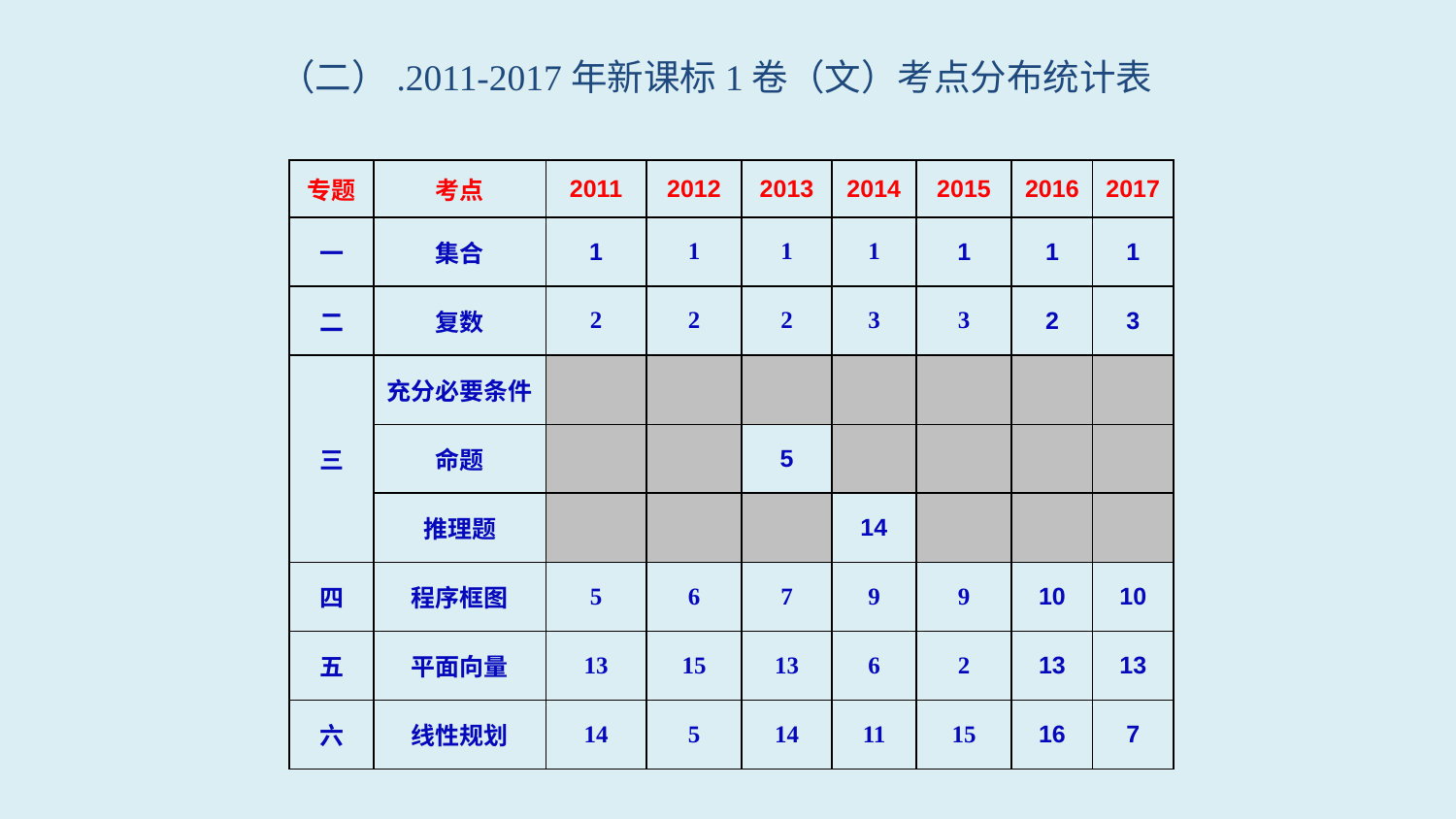

（二）.2011-2017年新课标1卷（文）考点分布统计表
| 专题 | 考点 | 2011 | 2012 | 2013 | 2014 | 2015 | 2016 | 2017 |
| --- | --- | --- | --- | --- | --- | --- | --- | --- |
| 一 | 集合 | 1 | 1 | 1 | 1 | 1 | 1 | 1 |
| 二 | 复数 | 2 | 2 | 2 | 3 | 3 | 2 | 3 |
| 三 | 充分必要条件 |  |  |  |  |  |  |  |
|  | 命题 |  |  | 5 |  |  |  |  |
|  | 推理题 |  |  |  | 14 |  |  |  |
| 四 | 程序框图 | 5 | 6 | 7 | 9 | 9 | 10 | 10 |
| 五 | 平面向量 | 13 | 15 | 13 | 6 | 2 | 13 | 13 |
| 六 | 线性规划 | 14 | 5 | 14 | 11 | 15 | 16 | 7 |